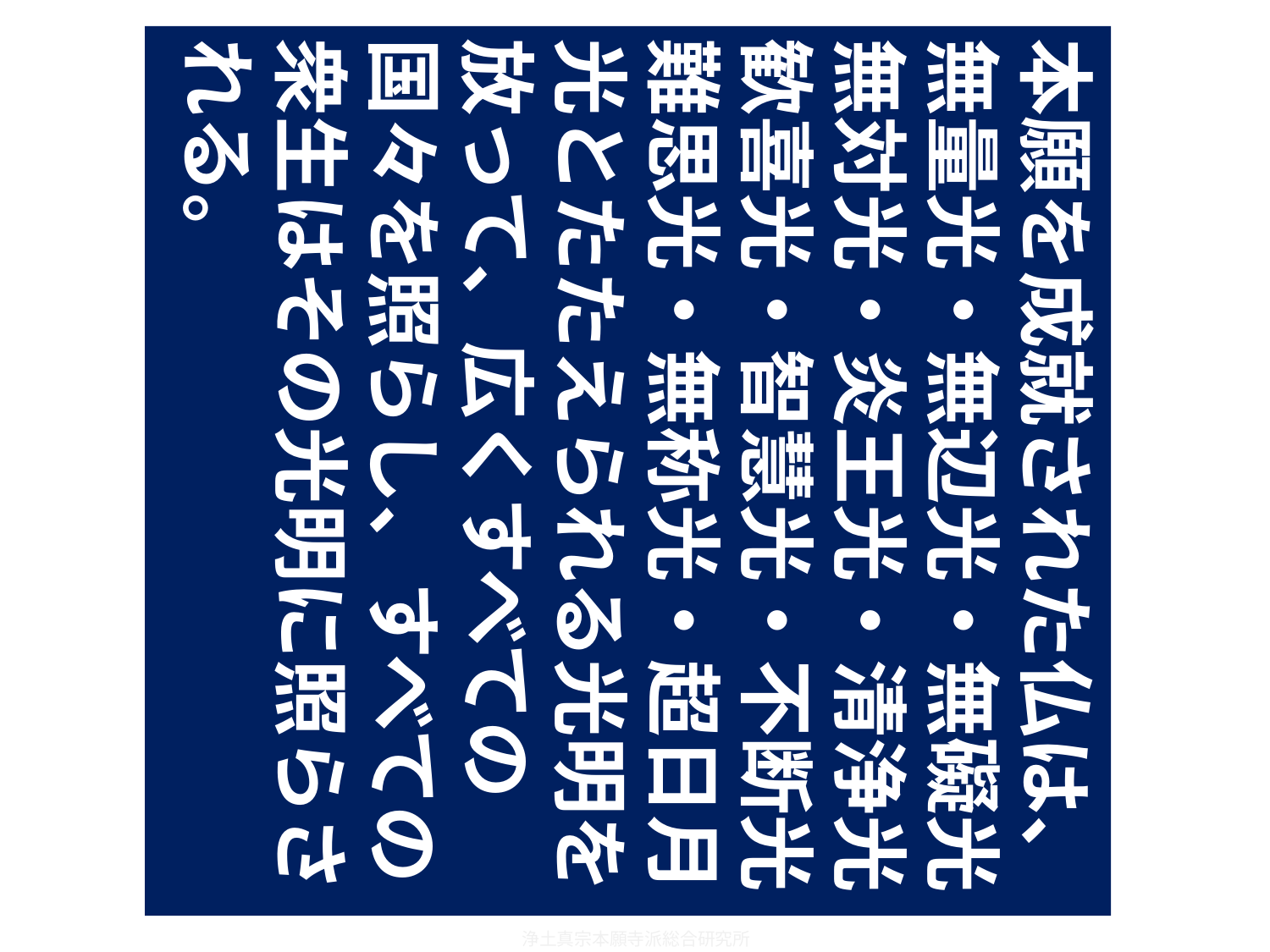

本願を成就された仏は、無量光・無辺光・無礙光
無対光・炎王光・清浄光
歓喜光・智慧光・不断光
難思光・無称光・超日月光とたたえられる光明を放って、広くすべての国々を照らし、すべての衆生はその光明に照らされる。